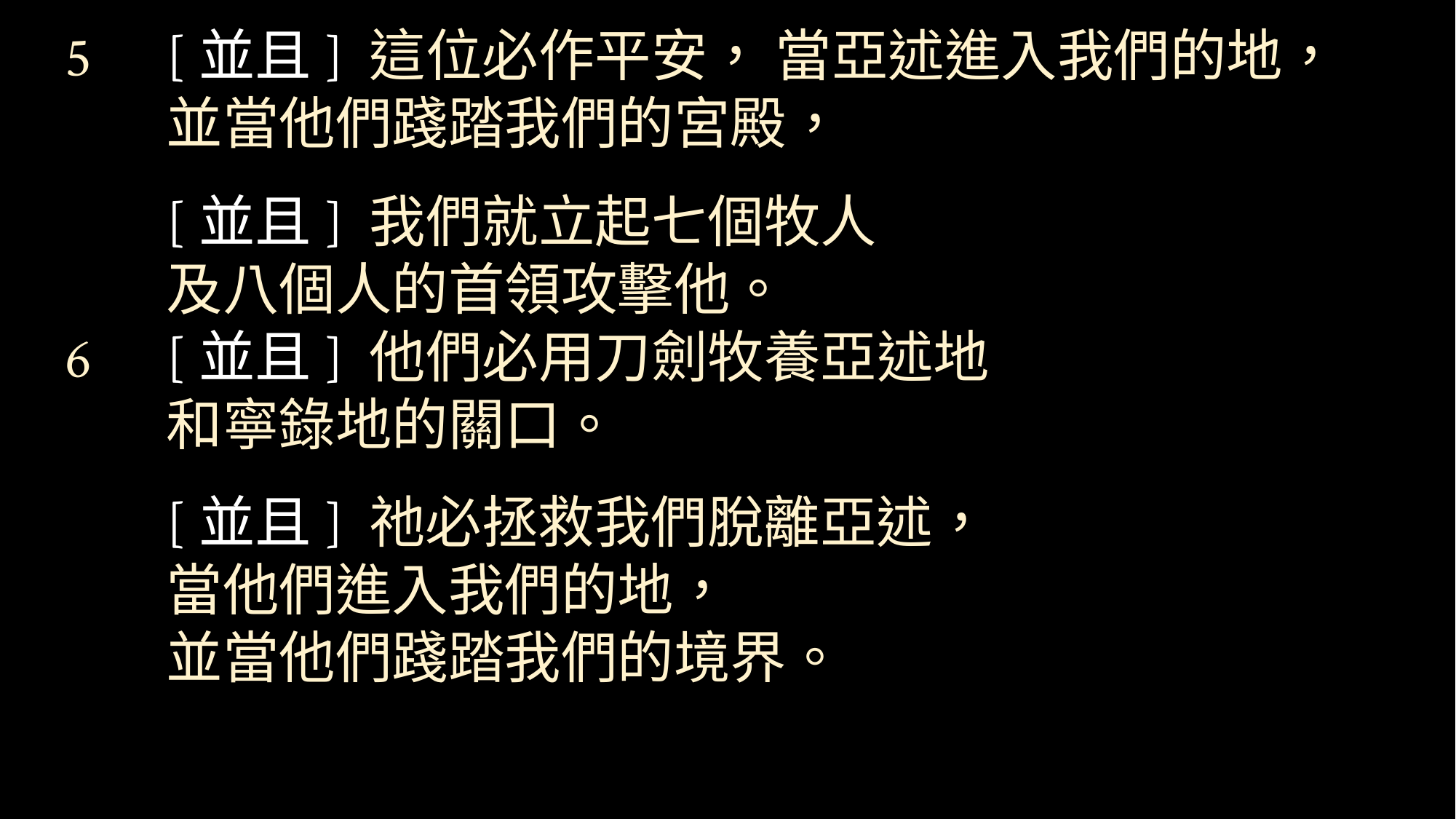

5		[並且]	這位必作平安，	當亞述進入我們的地，
																				並當他們踐踏我們的宮殿，

				[並且]	我們就立起七個牧人
									及八個人的首領攻擊他。
6				[並且]	他們必用刀劍牧養亞述地
									和寧錄地的關口。

		[並且] 祂必拯救我們脫離亞述，
																				當他們進入我們的地，
																				並當他們踐踏我們的境界。